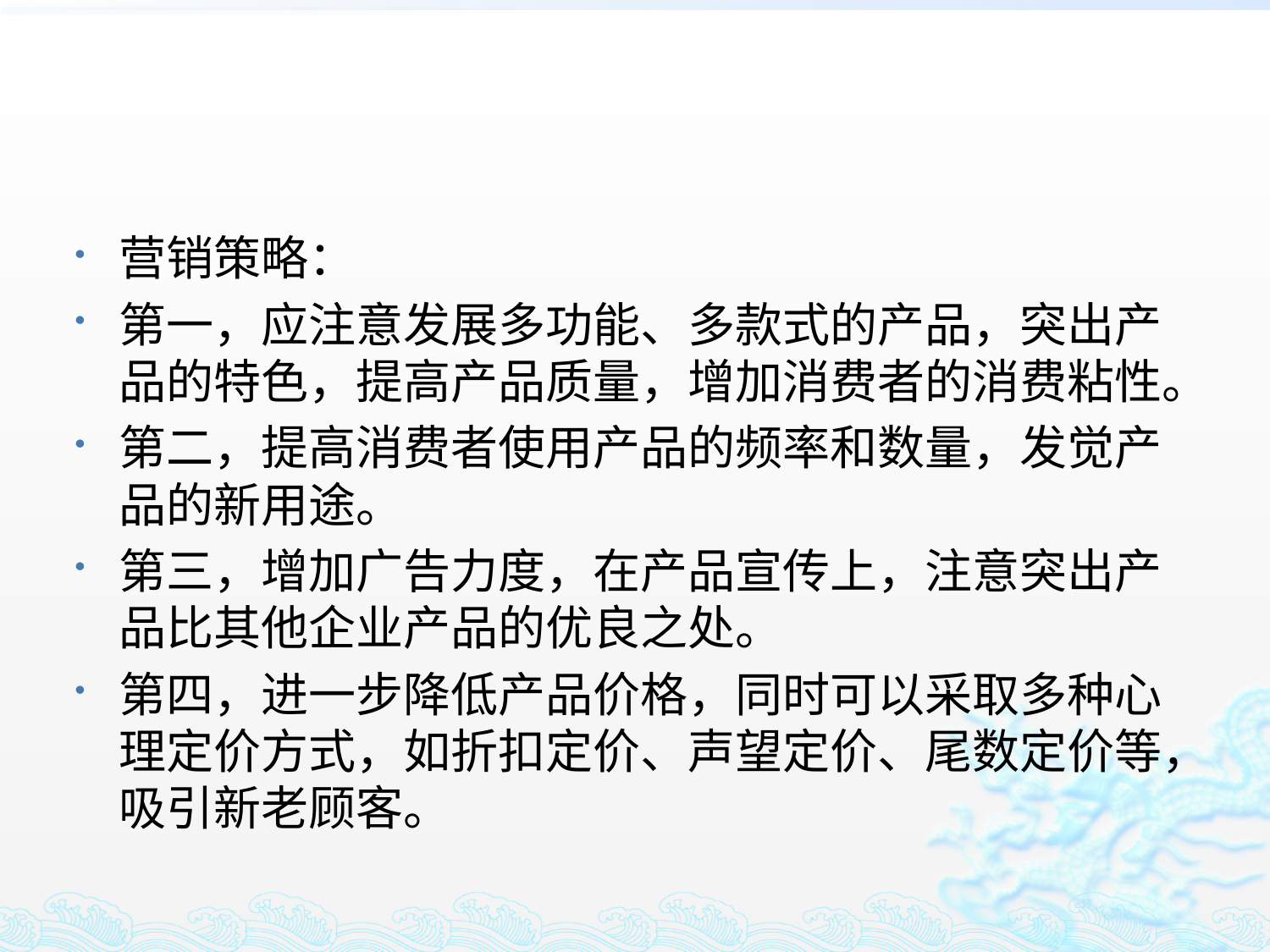

#
营销策略：
第一，应注意发展多功能、多款式的产品，突出产品的特色，提高产品质量，增加消费者的消费粘性。
第二，提高消费者使用产品的频率和数量，发觉产品的新用途。
第三，增加广告力度，在产品宣传上，注意突出产品比其他企业产品的优良之处。
第四，进一步降低产品价格，同时可以采取多种心理定价方式，如折扣定价、声望定价、尾数定价等，吸引新老顾客。